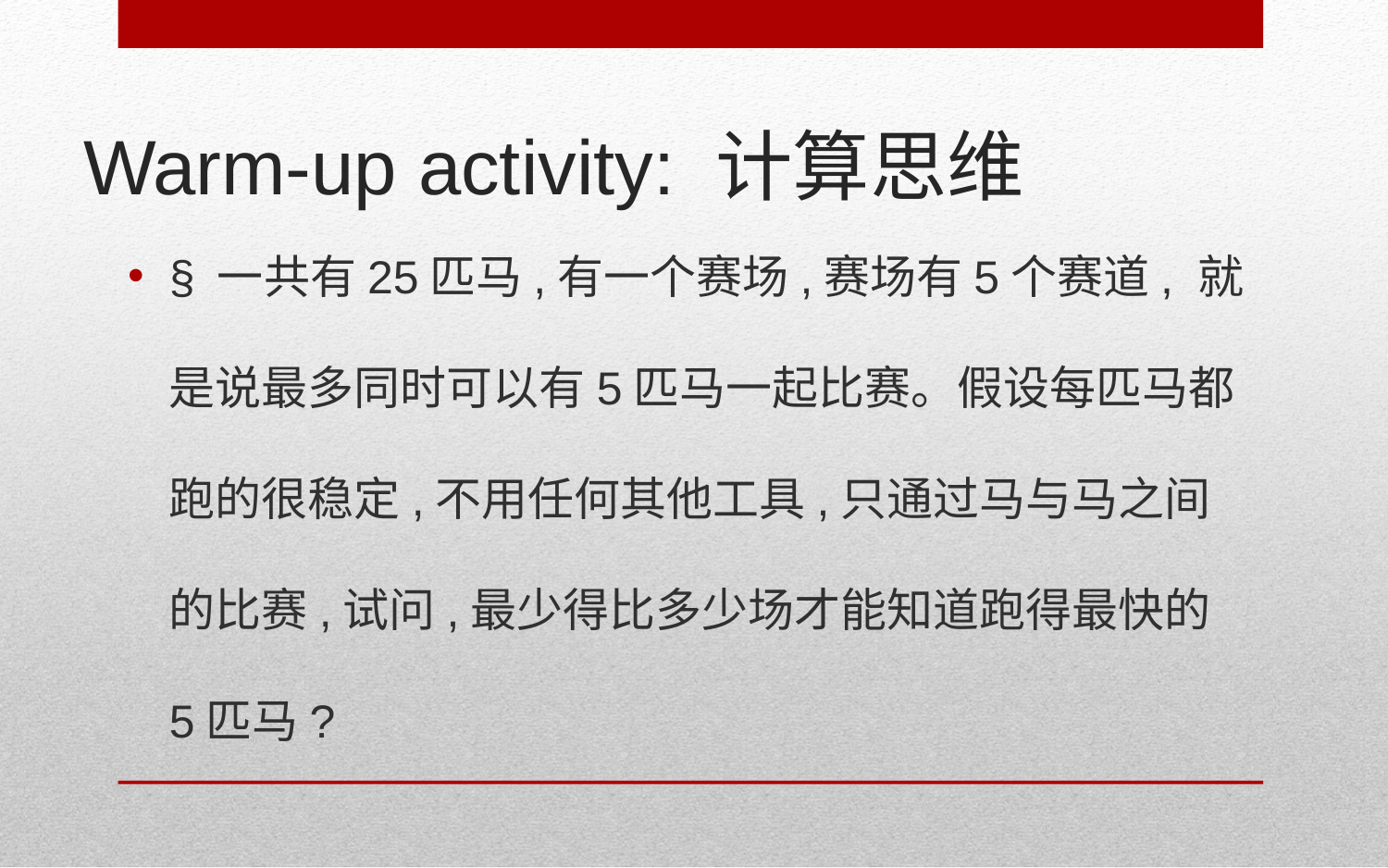

# Warm-up activity: 计算思维
§ 一共有25匹马,有一个赛场,赛场有5个赛道, 就是说最多同时可以有5匹马一起比赛。假设每匹马都跑的很稳定,不用任何其他工具,只通过马与马之间的比赛,试问,最少得比多少场才能知道跑得最快的5匹马?